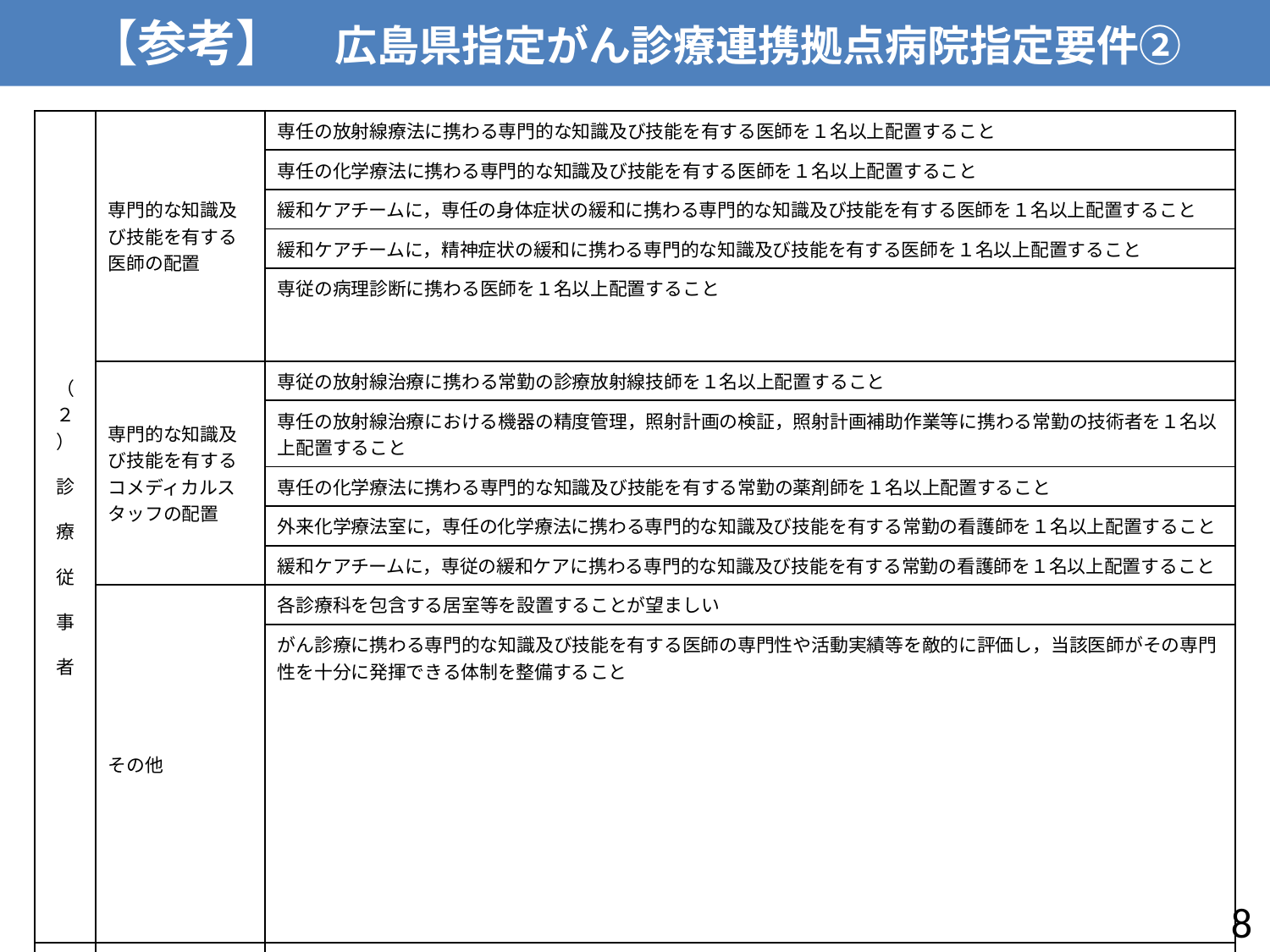

【参考】　広島県指定がん診療連携拠点病院指定要件②
| （２） 診 療 従 事 者 | 専門的な知識及び技能を有する医師の配置 | 専任の放射線療法に携わる専門的な知識及び技能を有する医師を１名以上配置すること |
| --- | --- | --- |
|  |  | 専任の化学療法に携わる専門的な知識及び技能を有する医師を１名以上配置すること |
|  |  | 緩和ケアチームに，専任の身体症状の緩和に携わる専門的な知識及び技能を有する医師を１名以上配置すること |
|  |  | 緩和ケアチームに，精神症状の緩和に携わる専門的な知識及び技能を有する医師を１名以上配置すること |
|  |  | 専従の病理診断に携わる医師を１名以上配置すること |
|  | 専門的な知識及び技能を有するコメディカルスタッフの配置 | 専従の放射線治療に携わる常勤の診療放射線技師を１名以上配置すること |
|  |  | 専任の放射線治療における機器の精度管理，照射計画の検証，照射計画補助作業等に携わる常勤の技術者を１名以上配置すること |
|  |  | 専任の化学療法に携わる専門的な知識及び技能を有する常勤の薬剤師を１名以上配置すること |
|  |  | 外来化学療法室に，専任の化学療法に携わる専門的な知識及び技能を有する常勤の看護師を１名以上配置すること |
|  |  | 緩和ケアチームに，専従の緩和ケアに携わる専門的な知識及び技能を有する常勤の看護師を１名以上配置すること |
|  | その他 | 各診療科を包含する居室等を設置することが望ましい |
|  |  | がん診療に携わる専門的な知識及び技能を有する医師の専門性や活動実績等を敵的に評価し，当該医師がその専門性を十分に発揮できる体制を整備すること |
| （３） 医 療 施 設 | 年間入院がん患者数 | 年間がん入院患者が１,２００人以上であることが望ましい |
|  | 専門的ながん医療を提供するための治療機器及び治療室等の設置 | 放射線治療に関する機器を設置すること |
|  |  | 外来化学療法室を設置すること |
|  |  | 集中治療室を設置することが望ましい |
|  |  | 白血病を専門とする分野に掲げる場合は，無菌病室を設置すること |
|  |  | がん患者及びその家族が心の悩みや体験等を語り合うための場を設けることが望ましい |
|  | 施設内禁煙等 | 敷地内禁煙の実施等のたばこ対策に積極的に取り組むこと |
8